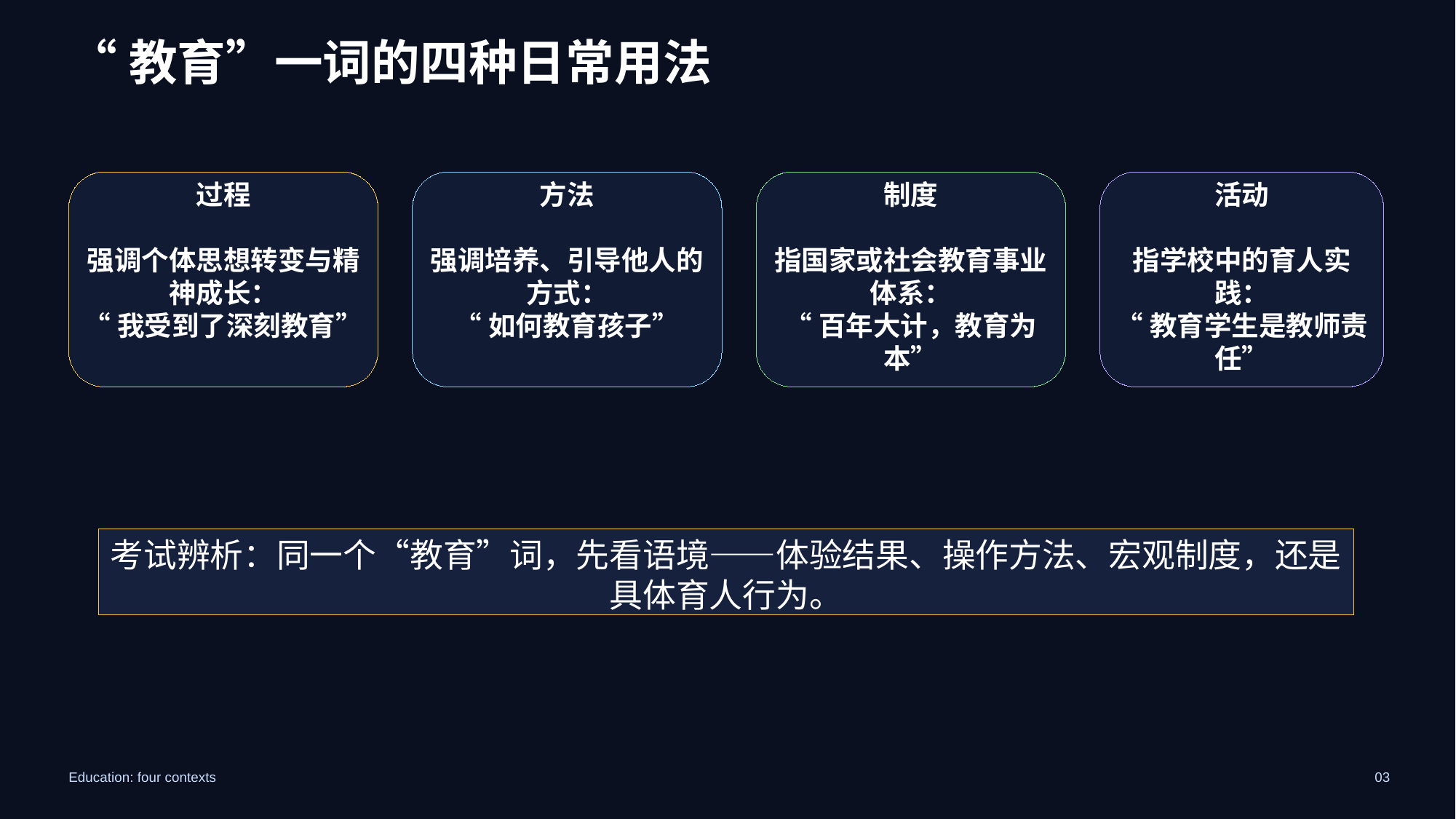

# 教育的四种日常用法
“教育”一词的四种日常用法

过程

强调个体思想转变与精神成长：
“我受到了深刻教育”

方法

强调培养、引导他人的方式：
“如何教育孩子”

制度

指国家或社会教育事业体系：
“百年大计，教育为本”

活动

指学校中的育人实践：
“教育学生是教师责任”
考试辨析：同一个“教育”词，先看语境——体验结果、操作方法、宏观制度，还是具体育人行为。
Education: four contexts
03